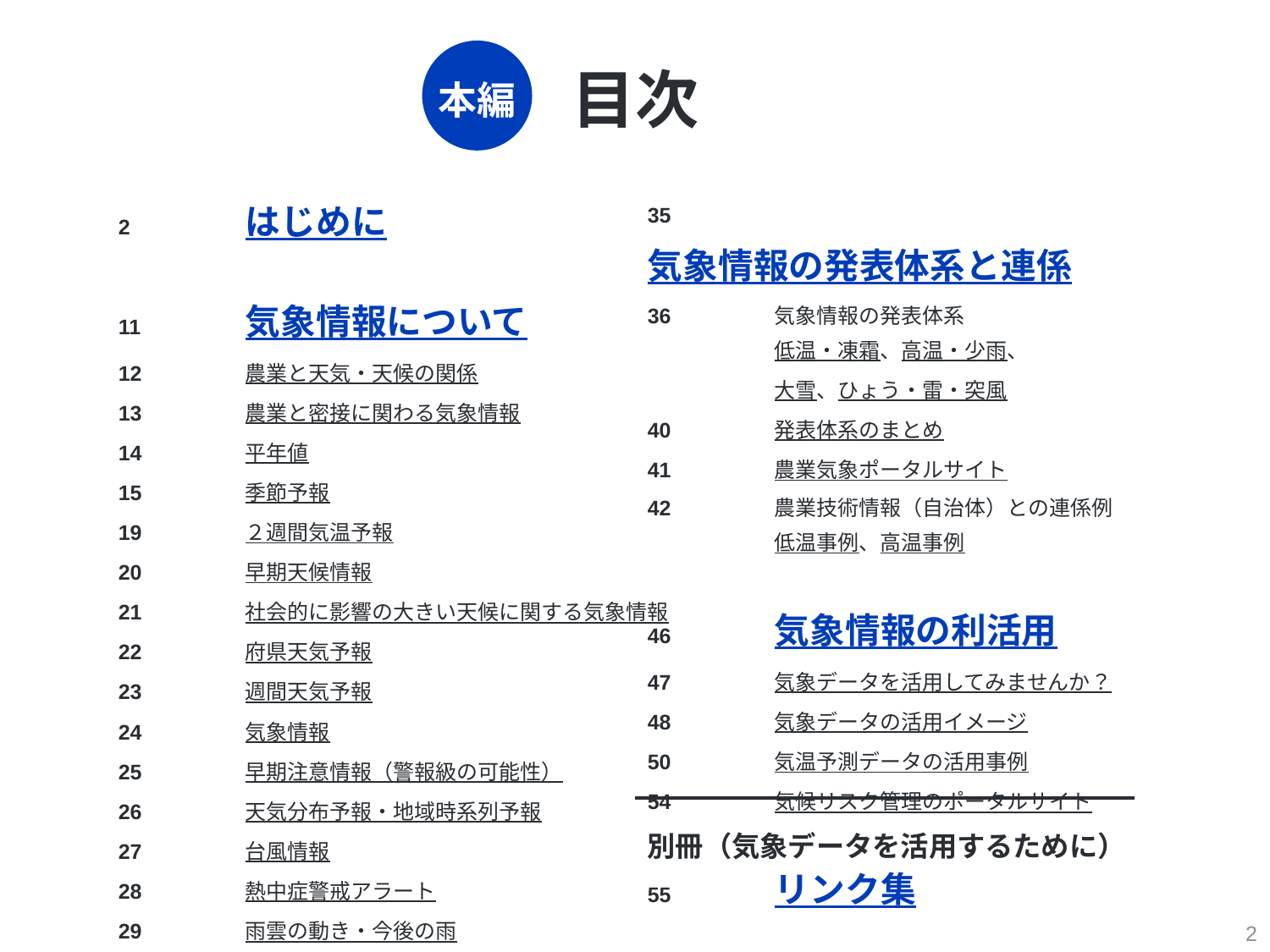

本編
# 目次
2	はじめに

11	気象情報について
12	農業と天気・天候の関係
13	農業と密接に関わる気象情報
14	平年値
15	季節予報
19	２週間気温予報
20	早期天候情報
21	社会的に影響の大きい天候に関する気象情報
22	府県天気予報
23	週間天気予報
24	気象情報
25	早期注意情報（警報級の可能性）
26	天気分布予報・地域時系列予報
27	台風情報
28	熱中症警戒アラート
29	雨雲の動き・今後の雨
30	竜巻に関する情報
31	気象情報へのアクセス方法
35	気象情報の発表体系と連係
36	気象情報の発表体系
	低温・凍霜、高温・少雨、
	大雪、ひょう・雷・突風
40	発表体系のまとめ
41	農業気象ポータルサイト
42	農業技術情報（自治体）との連係例
	低温事例、高温事例

46	気象情報の利活用
47	気象データを活用してみませんか？
48	気象データの活用イメージ
50	気温予測データの活用事例
54	気候リスク管理のポータルサイト

55	リンク集
別冊（気象データを活用するために）